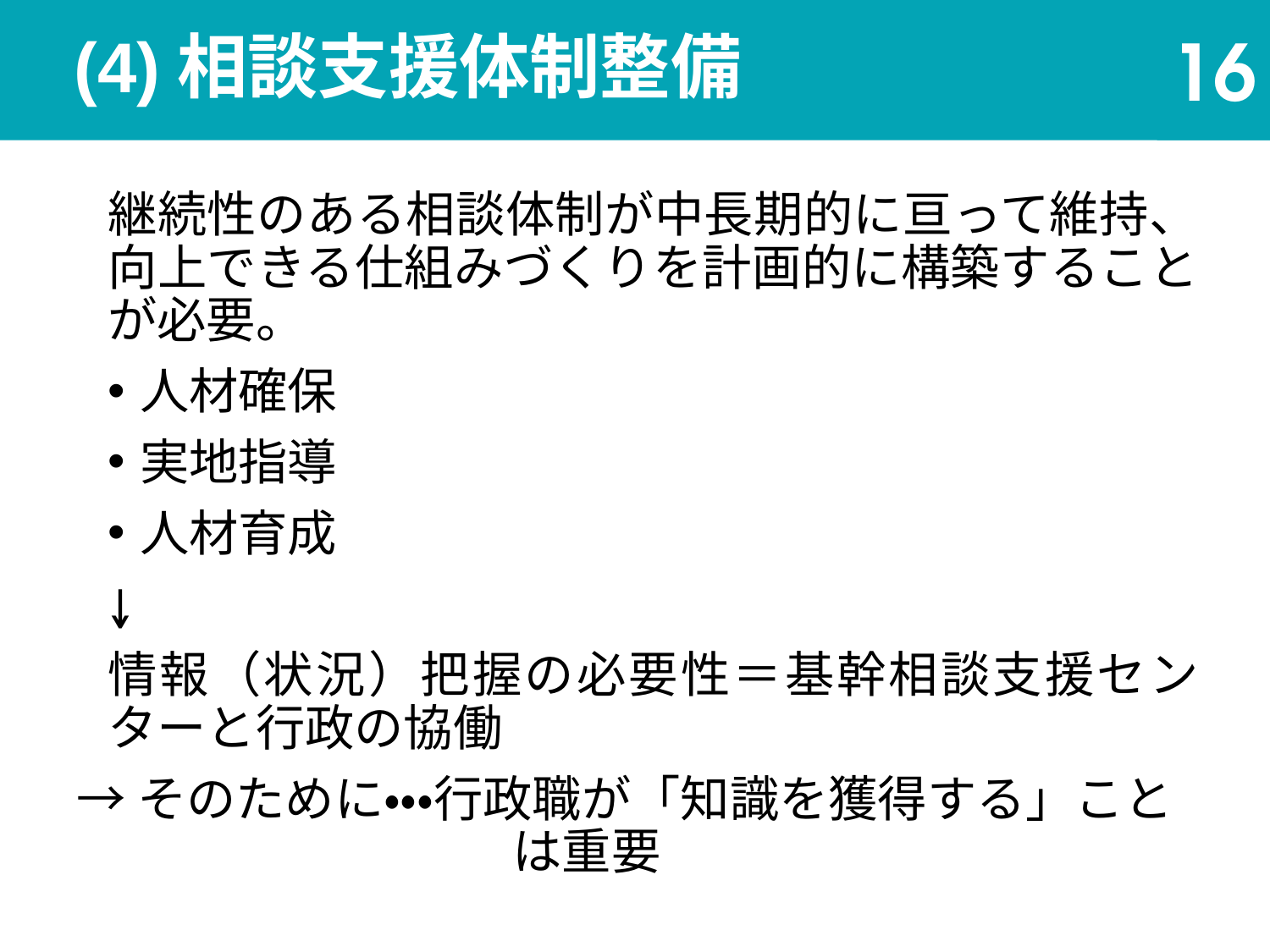

16
# (4)相談支援体制整備
継続性のある相談体制が中長期的に亘って維持、向上できる仕組みづくりを計画的に構築することが必要。
人材確保
実地指導
人材育成
↓
情報（状況）把握の必要性＝基幹相談支援センターと行政の協働
→そのために・・・行政職が「知識を獲得する」ことは重要